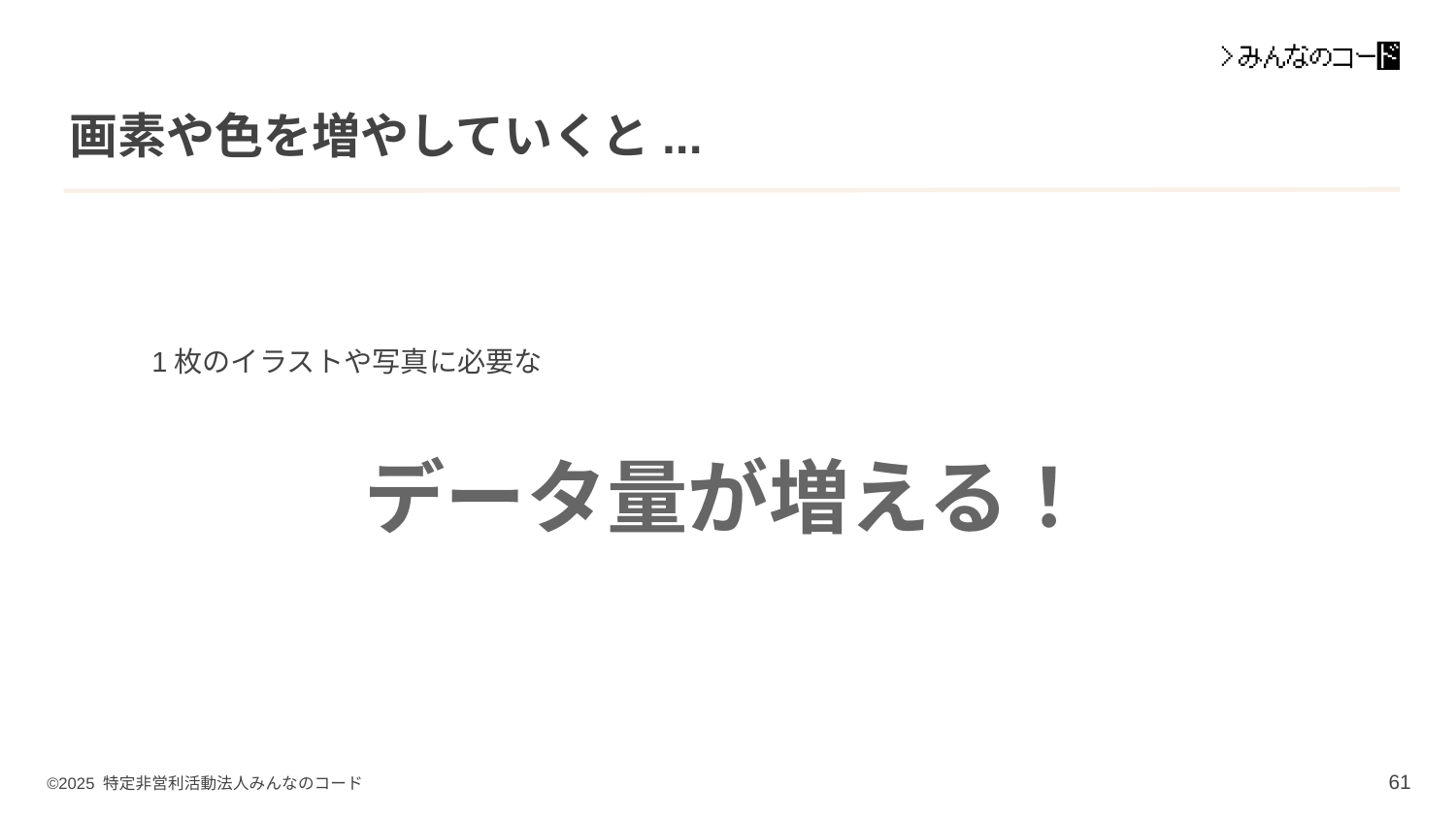

# 画素や色を増やしていくと...
1枚のイラストや写真に必要な
データ量が増える！